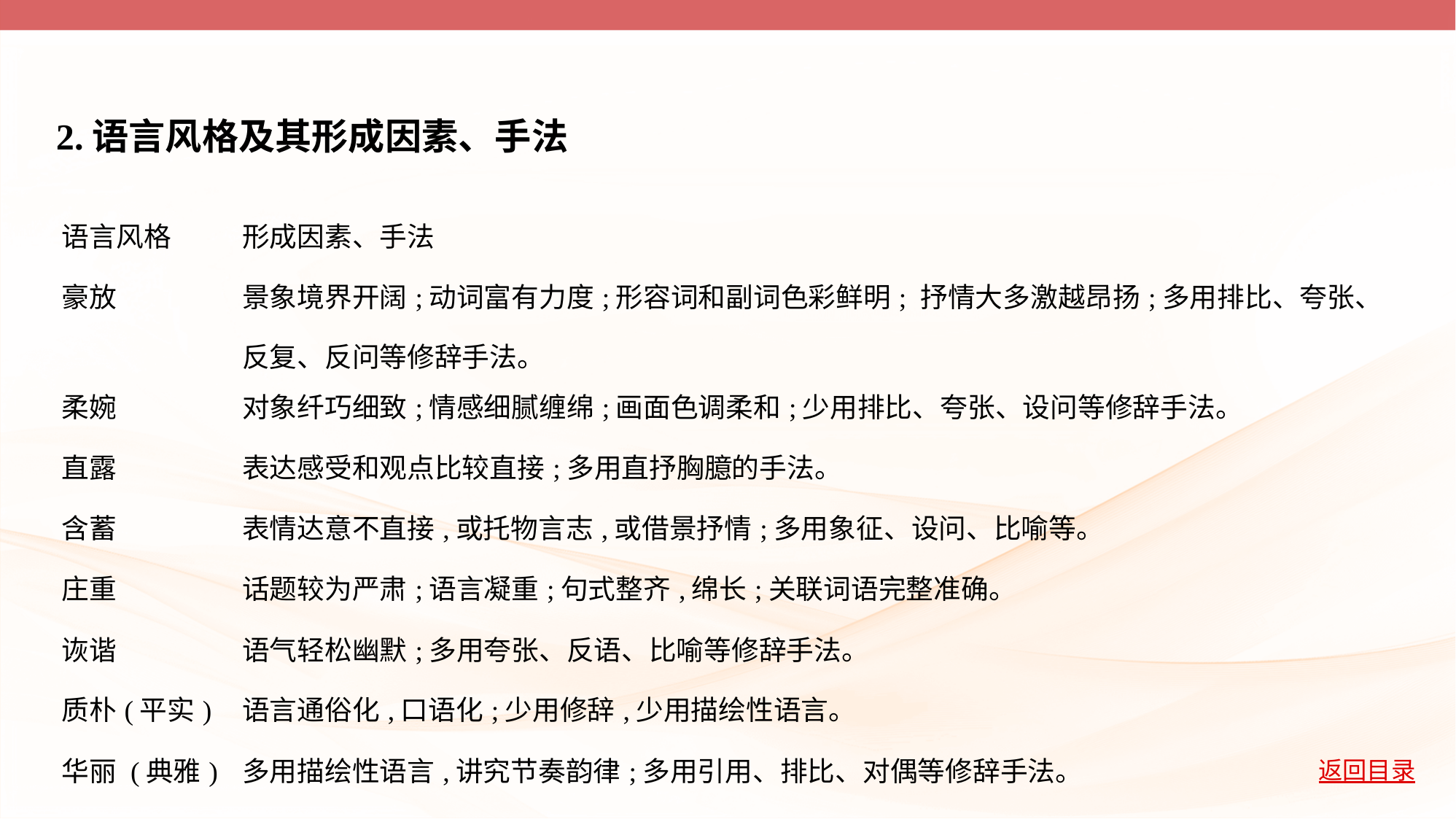

2.语言风格及其形成因素、手法
| 语言风格 | 形成因素、手法 |
| --- | --- |
| 豪放 | 景象境界开阔;动词富有力度;形容词和副词色彩鲜明; 抒情大多激越昂扬;多用排比、夸张、反复、反问等修辞手法。 |
| 柔婉 | 对象纤巧细致;情感细腻缠绵;画面色调柔和;少用排比、夸张、设问等修辞手法。 |
| 直露 | 表达感受和观点比较直接;多用直抒胸臆的手法。 |
| 含蓄 | 表情达意不直接,或托物言志,或借景抒情;多用象征、设问、比喻等。 |
| 庄重 | 话题较为严肃;语言凝重;句式整齐,绵长;关联词语完整准确。 |
| 诙谐 | 语气轻松幽默;多用夸张、反语、比喻等修辞手法。 |
| 质朴(平实) | 语言通俗化,口语化;少用修辞,少用描绘性语言。 |
| 华丽 (典雅) | 多用描绘性语言,讲究节奏韵律;多用引用、排比、对偶等修辞手法。 |